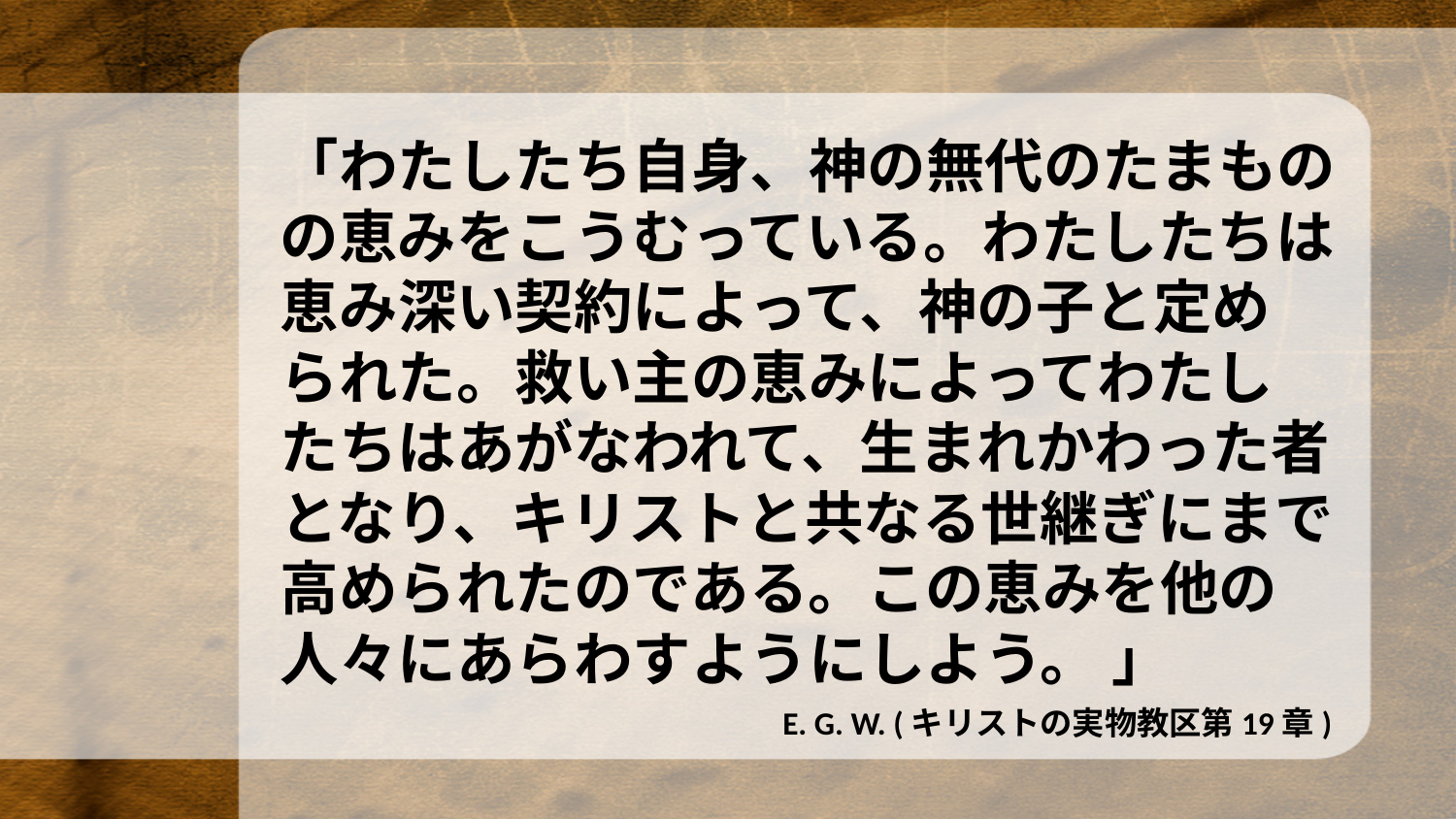

「わたしたち自身、神の無代のたまものの恵みをこうむっている。わたしたちは恵み深い契約によって、神の子と定め　られた。救い主の恵みによってわたし　たちはあがなわれて、生まれかわった者となり、キリストと共なる世継ぎにまで高められたのである。この恵みを他の人々にあらわすようにしよう。 」
E. G. W. (キリストの実物教区第19章)